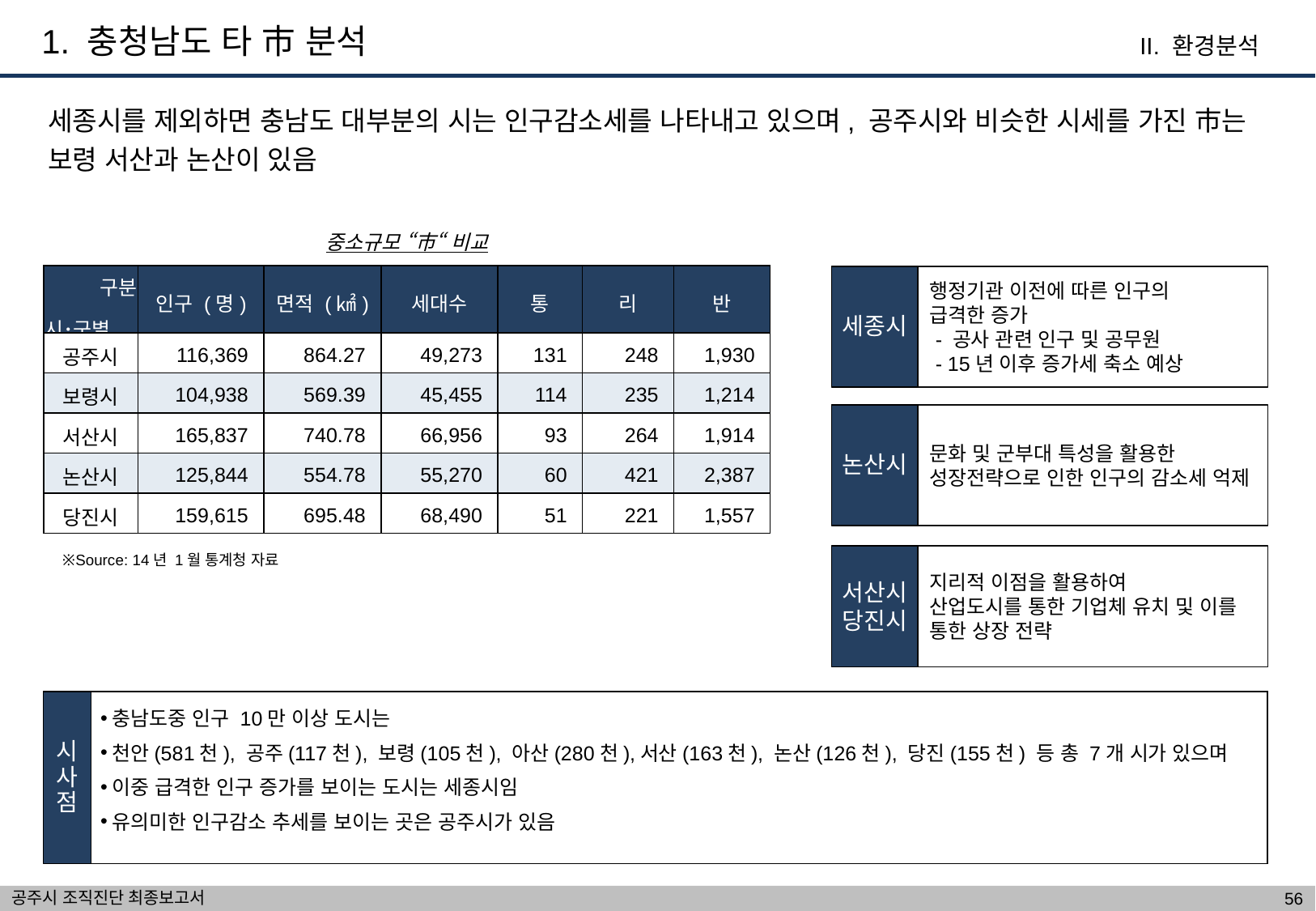

1. 충청남도 타 市 분석
II. 환경분석
세종시를 제외하면 충남도 대부분의 시는 인구감소세를 나타내고 있으며, 공주시와 비슷한 시세를 가진 市는 보령 서산과 논산이 있음
중소규모 “市“ 비교
| 구분 시･군별 | 인구 (명) | 면적 (㎢) | 세대수 | 통 | 리 | 반 |
| --- | --- | --- | --- | --- | --- | --- |
| 공주시 | 116,369 | 864.27 | 49,273 | 131 | 248 | 1,930 |
| 보령시 | 104,938 | 569.39 | 45,455 | 114 | 235 | 1,214 |
| 서산시 | 165,837 | 740.78 | 66,956 | 93 | 264 | 1,914 |
| 논산시 | 125,844 | 554.78 | 55,270 | 60 | 421 | 2,387 |
| 당진시 | 159,615 | 695.48 | 68,490 | 51 | 221 | 1,557 |
세종시
행정기관 이전에 따른 인구의
급격한 증가
 - 공사 관련 인구 및 공무원
 - 15년 이후 증가세 축소 예상
논산시
문화 및 군부대 특성을 활용한
성장전략으로 인한 인구의 감소세 억제
※ Source: 14년 1월 통계청 자료
서산시
당진시
지리적 이점을 활용하여
산업도시를 통한 기업체 유치 및 이를 통한 상장 전략
시사점
충남도중 인구 10만 이상 도시는
천안(581천), 공주(117천), 보령(105천), 아산(280천),서산(163천), 논산(126천), 당진(155천) 등 총 7개 시가 있으며
이중 급격한 인구 증가를 보이는 도시는 세종시임
유의미한 인구감소 추세를 보이는 곳은 공주시가 있음